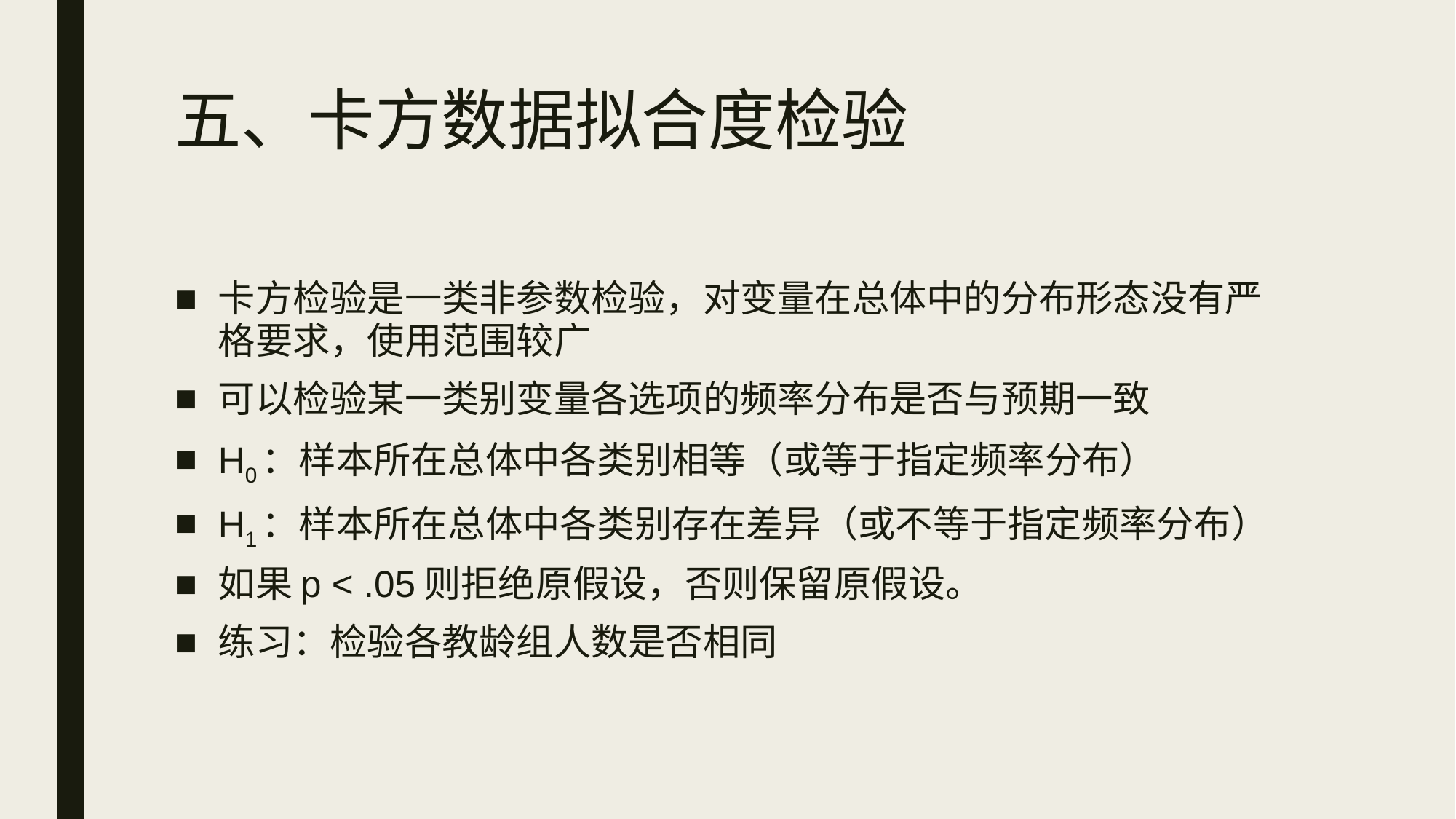

# 五、卡方数据拟合度检验
卡方检验是一类非参数检验，对变量在总体中的分布形态没有严格要求，使用范围较广
可以检验某一类别变量各选项的频率分布是否与预期一致
H0：样本所在总体中各类别相等（或等于指定频率分布）
H1：样本所在总体中各类别存在差异（或不等于指定频率分布）
如果p < .05则拒绝原假设，否则保留原假设。
练习：检验各教龄组人数是否相同